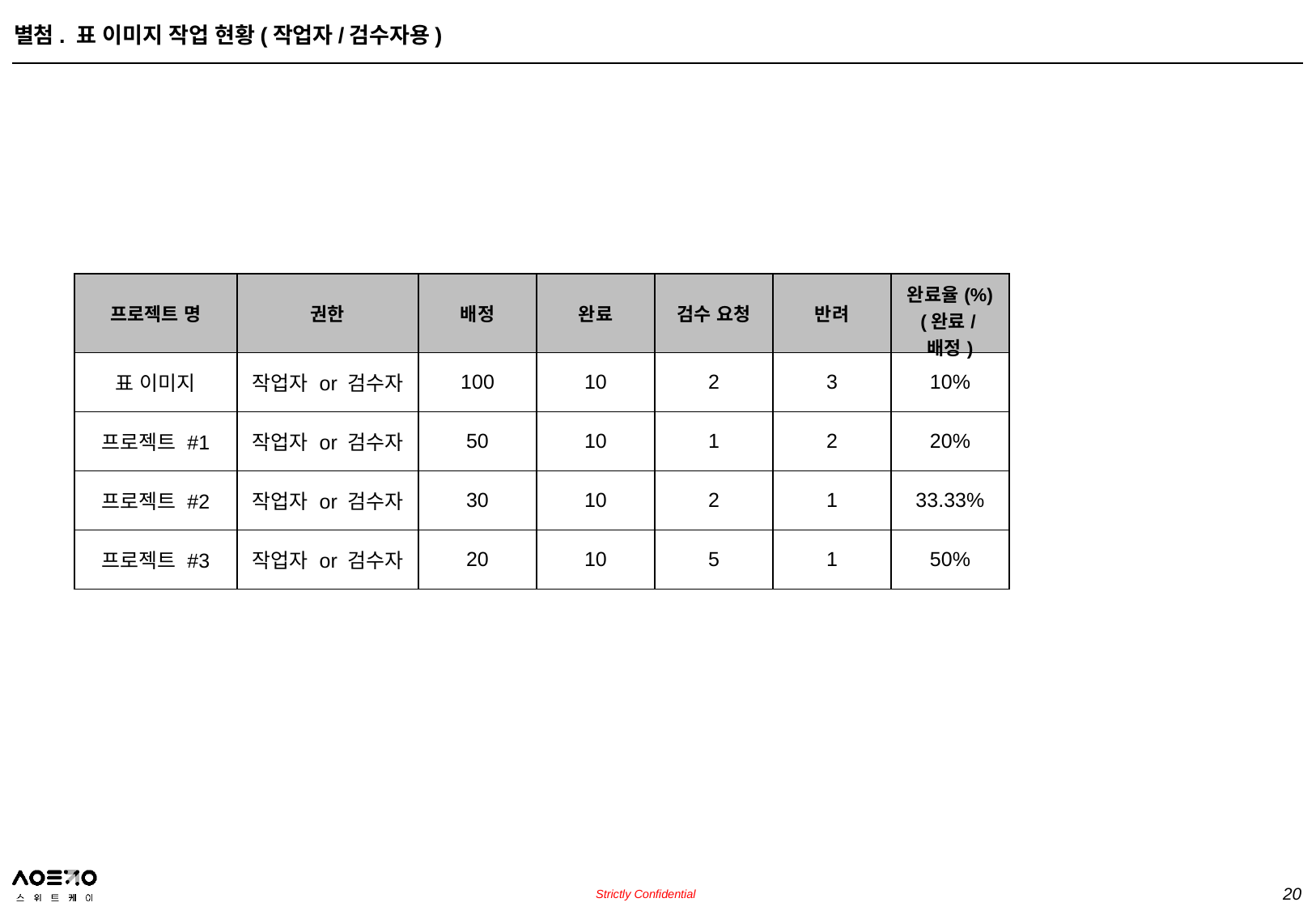

별첨. 표 이미지 작업 현황(작업자/검수자용)
| 프로젝트 명 | 권한 | 배정 | 완료 | 검수 요청 | 반려 | 완료율(%) (완료/배정) |
| --- | --- | --- | --- | --- | --- | --- |
| 표 이미지 | 작업자 or 검수자 | 100 | 10 | 2 | 3 | 10% |
| 프로젝트 #1 | 작업자 or 검수자 | 50 | 10 | 1 | 2 | 20% |
| 프로젝트 #2 | 작업자 or 검수자 | 30 | 10 | 2 | 1 | 33.33% |
| 프로젝트 #3 | 작업자 or 검수자 | 20 | 10 | 5 | 1 | 50% |